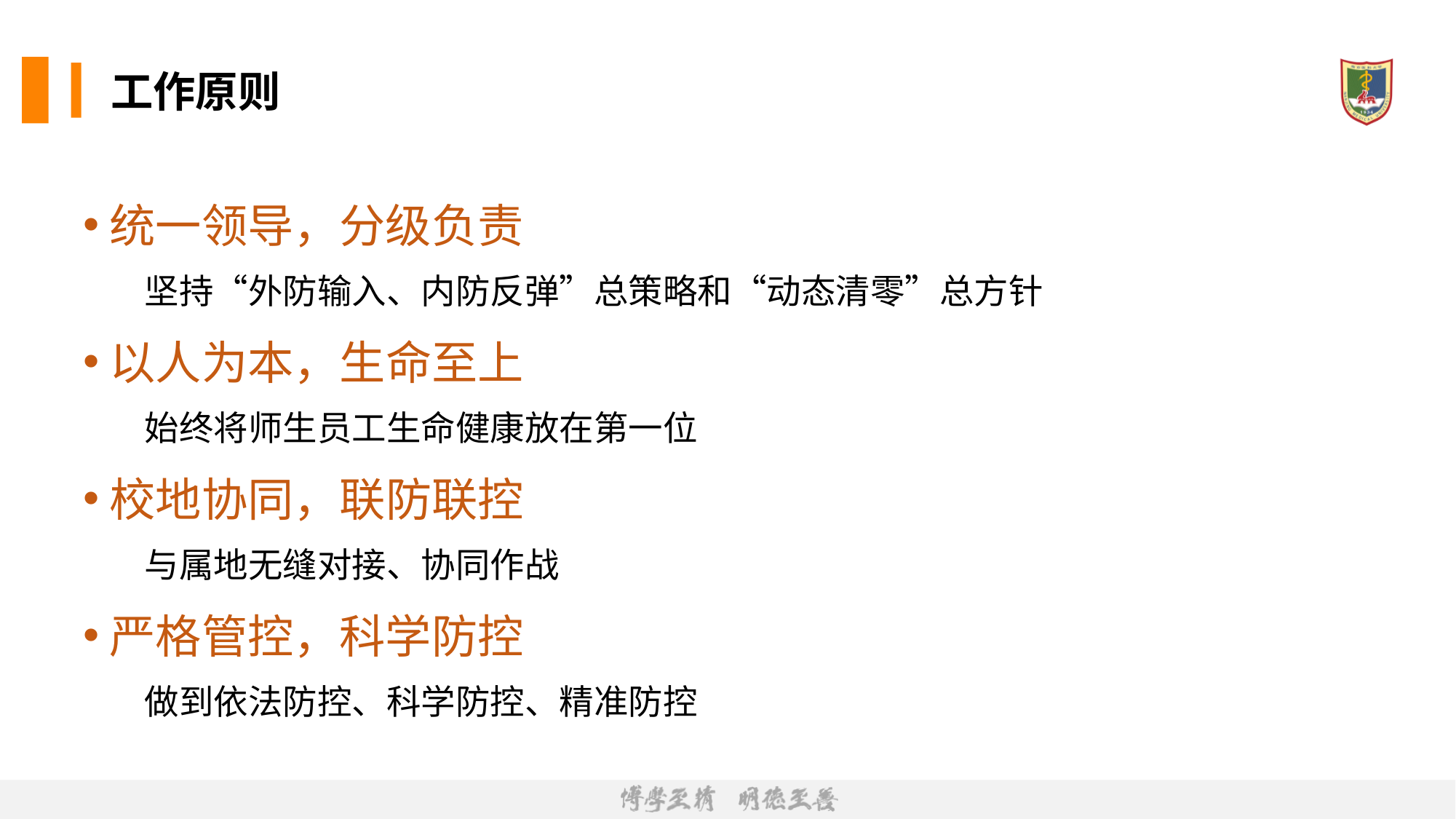

# 工作原则
统一领导，分级负责
坚持“外防输入、内防反弹”总策略和“动态清零”总方针
以人为本，生命至上
始终将师生员工生命健康放在第一位
校地协同，联防联控
与属地无缝对接、协同作战
严格管控，科学防控
做到依法防控、科学防控、精准防控

65